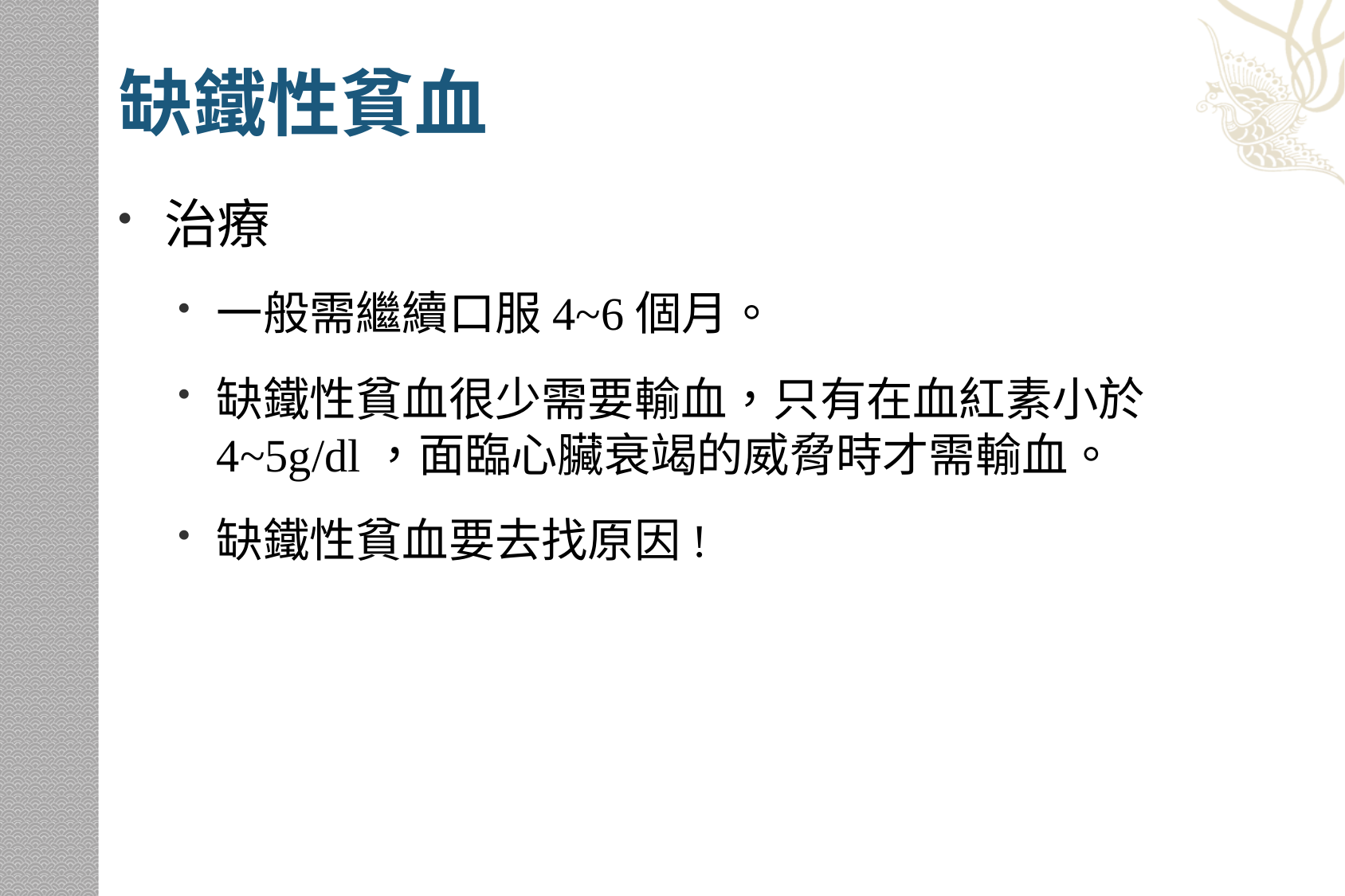

# 缺鐵性貧血
治療
一般需繼續口服4~6個月。
缺鐵性貧血很少需要輸血，只有在血紅素小於4~5g/dl，面臨心臟衰竭的威脅時才需輸血。
缺鐵性貧血要去找原因!